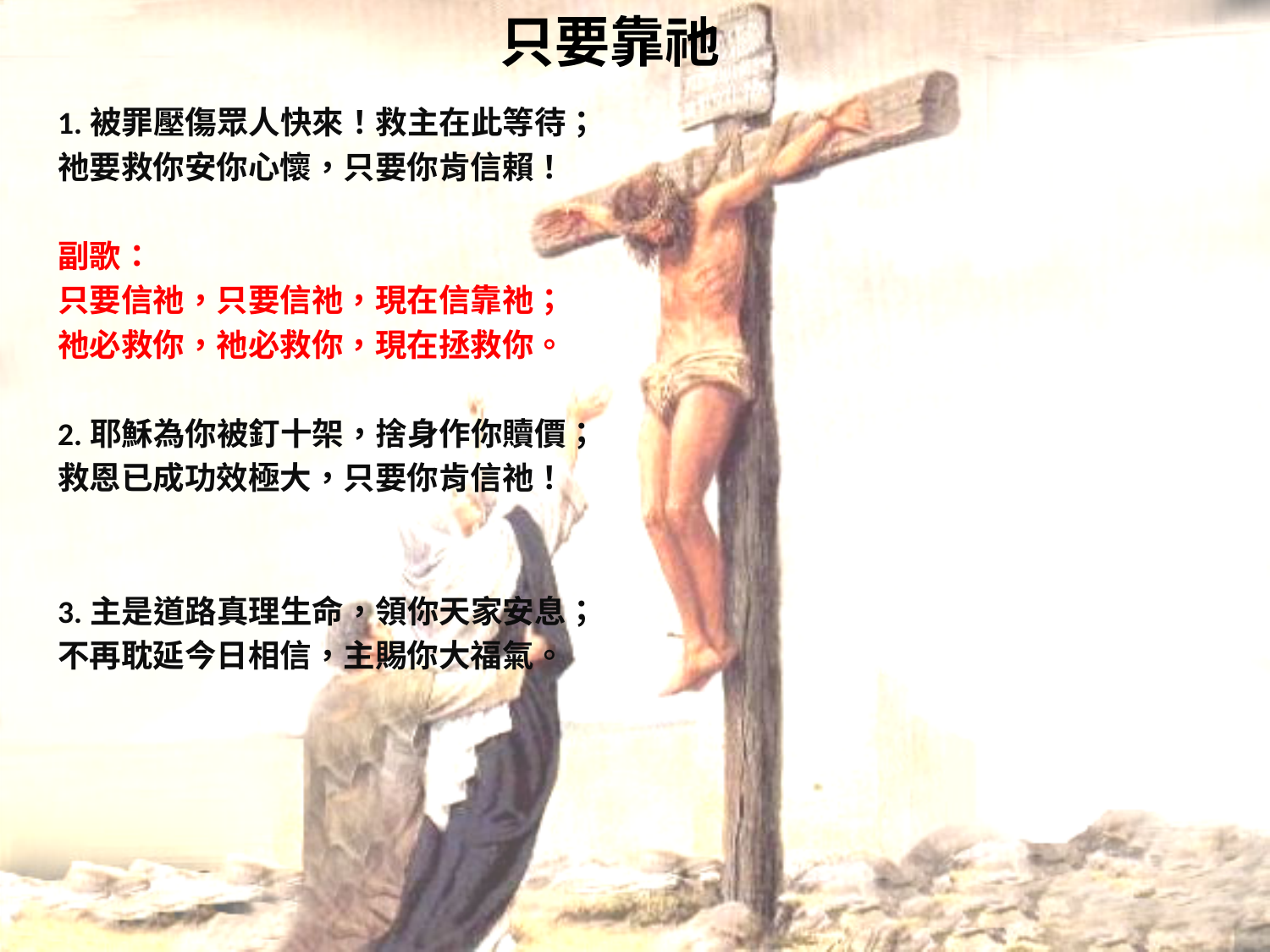

# 只要靠祂
1.被罪壓傷眾人快來！救主在此等待；
祂要救你安你心懷，只要你肯信賴！

副歌：
只要信祂，只要信祂，現在信靠祂；
祂必救你，祂必救你，現在拯救你。

2.耶穌為你被釘十架，捨身作你贖價；
救恩已成功效極大，只要你肯信祂！

3.主是道路真理生命，領你天家安息；
不再耽延今日相信，主賜你大福氣。